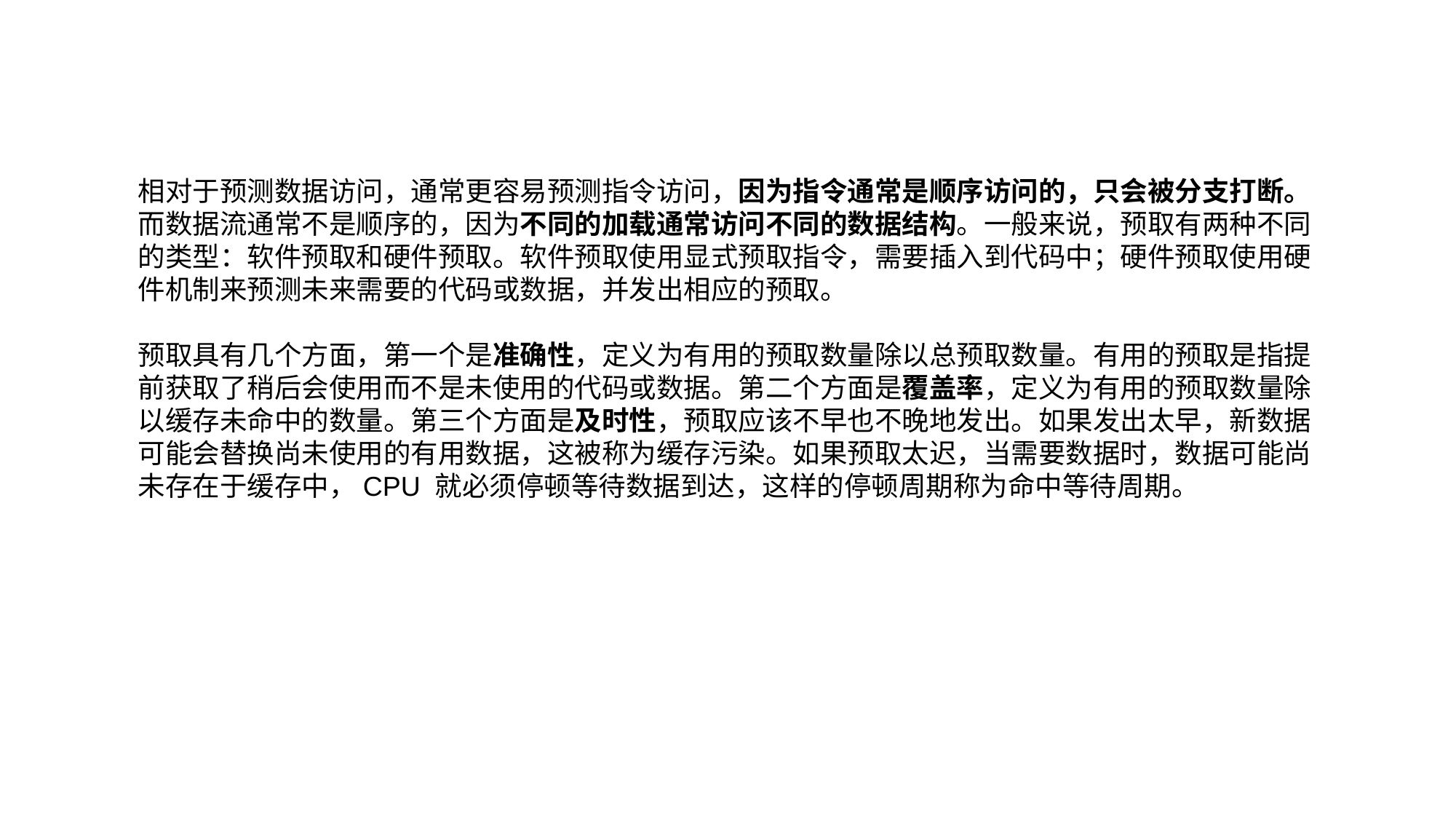

相对于预测数据访问，通常更容易预测指令访问，因为指令通常是顺序访问的，只会被分支打断。而数据流通常不是顺序的，因为不同的加载通常访问不同的数据结构。一般来说，预取有两种不同的类型：软件预取和硬件预取。软件预取使用显式预取指令，需要插入到代码中；硬件预取使用硬件机制来预测未来需要的代码或数据，并发出相应的预取。

预取具有几个方面，第一个是准确性，定义为有用的预取数量除以总预取数量。有用的预取是指提前获取了稍后会使用而不是未使用的代码或数据。第二个方面是覆盖率，定义为有用的预取数量除以缓存未命中的数量。第三个方面是及时性，预取应该不早也不晚地发出。如果发出太早，新数据可能会替换尚未使用的有用数据，这被称为缓存污染。如果预取太迟，当需要数据时，数据可能尚未存在于缓存中，CPU 就必须停顿等待数据到达，这样的停顿周期称为命中等待周期。